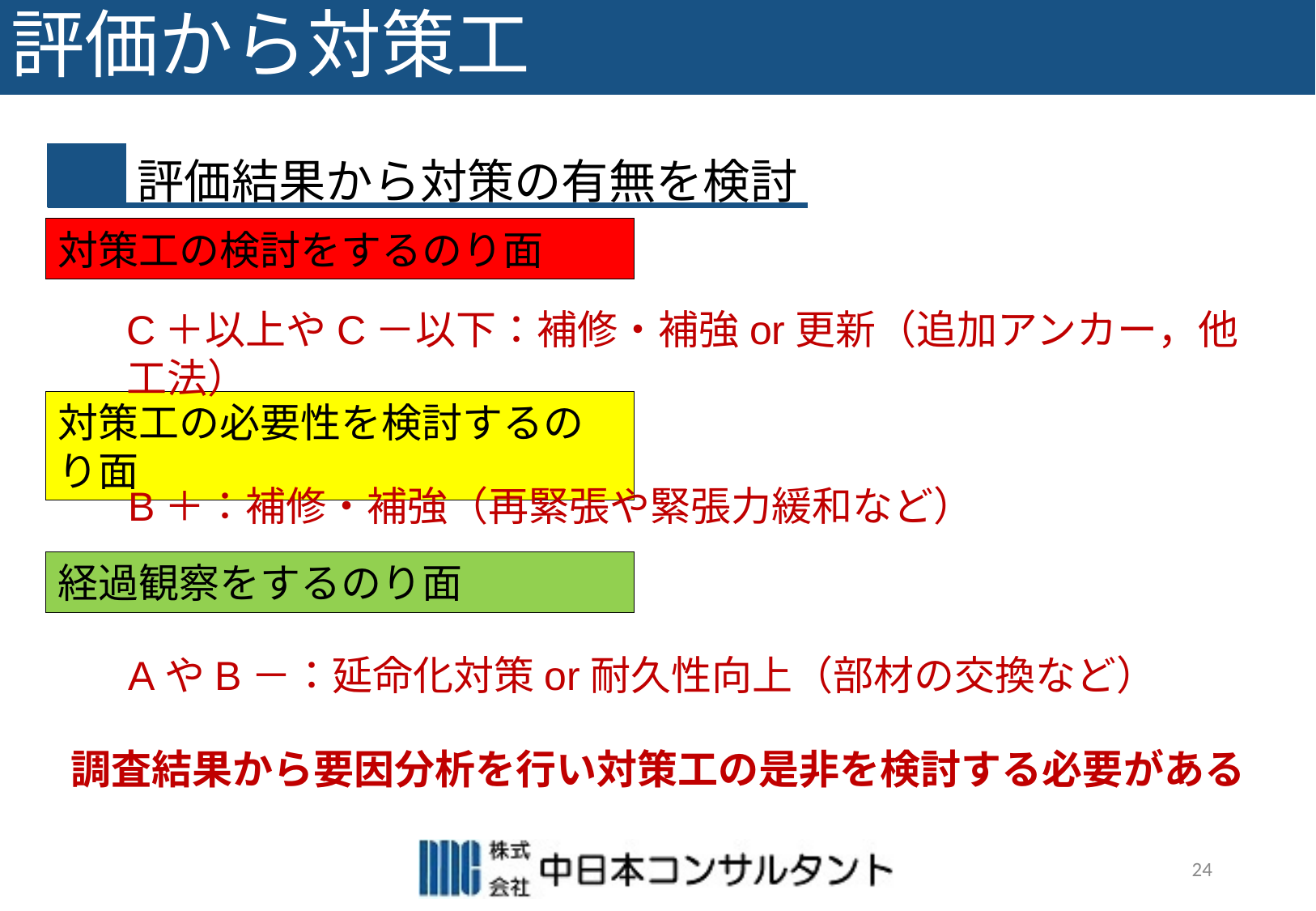

# 評価から対策工

評価結果から対策の有無を検討
対策工の検討をするのり面
C＋以上やC－以下：補修・補強or更新（追加アンカー，他工法）
対策工の必要性を検討するのり面
B＋：補修・補強（再緊張や緊張力緩和など）
経過観察をするのり面
AやB－：延命化対策or耐久性向上（部材の交換など）
調査結果から要因分析を行い対策工の是非を検討する必要がある
24